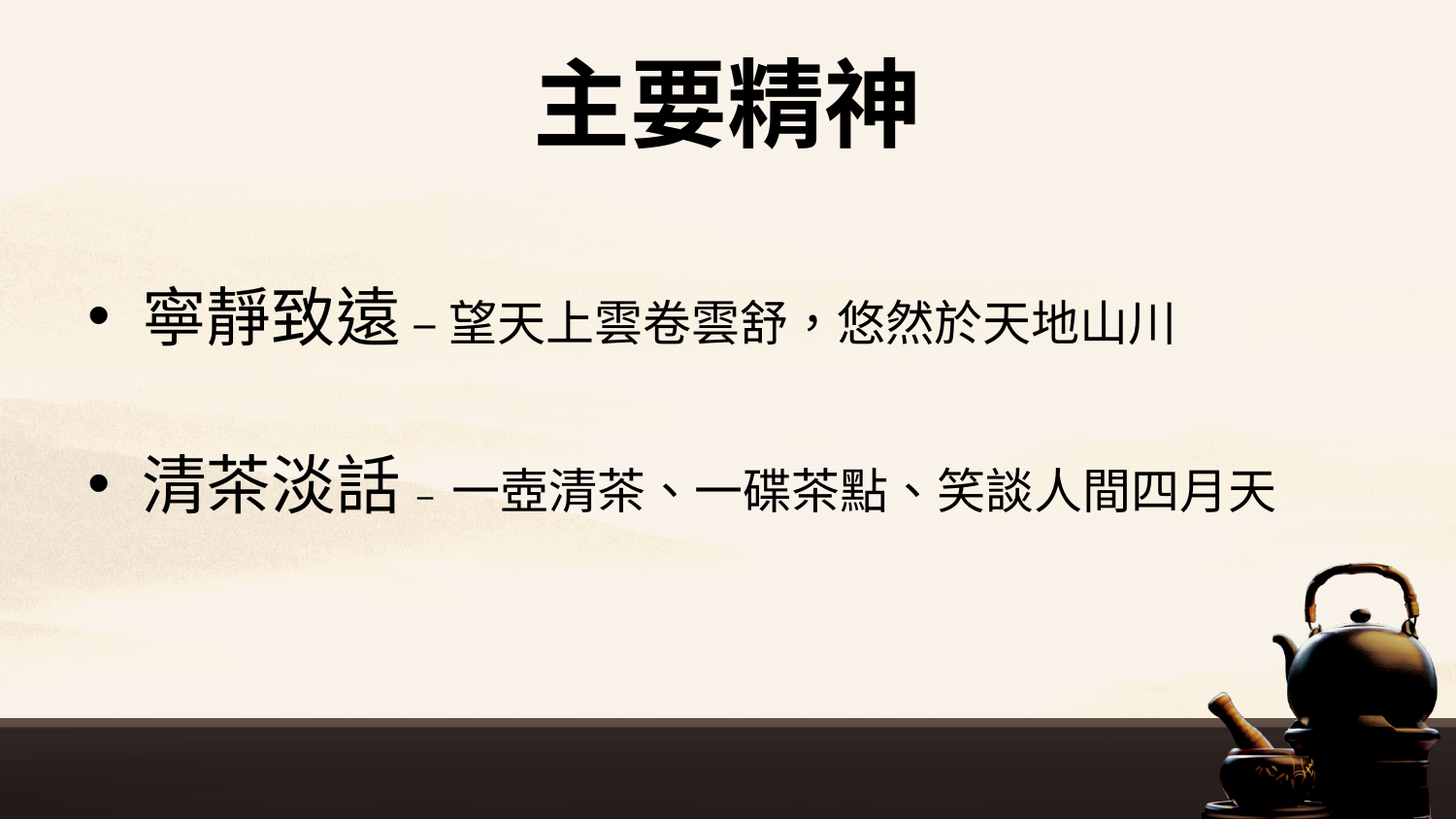

# 主要精神
寧靜致遠 – 望天上雲卷雲舒，悠然於天地山川
清茶淡話 –  一壺清茶、一碟茶點、笑談人間四月天